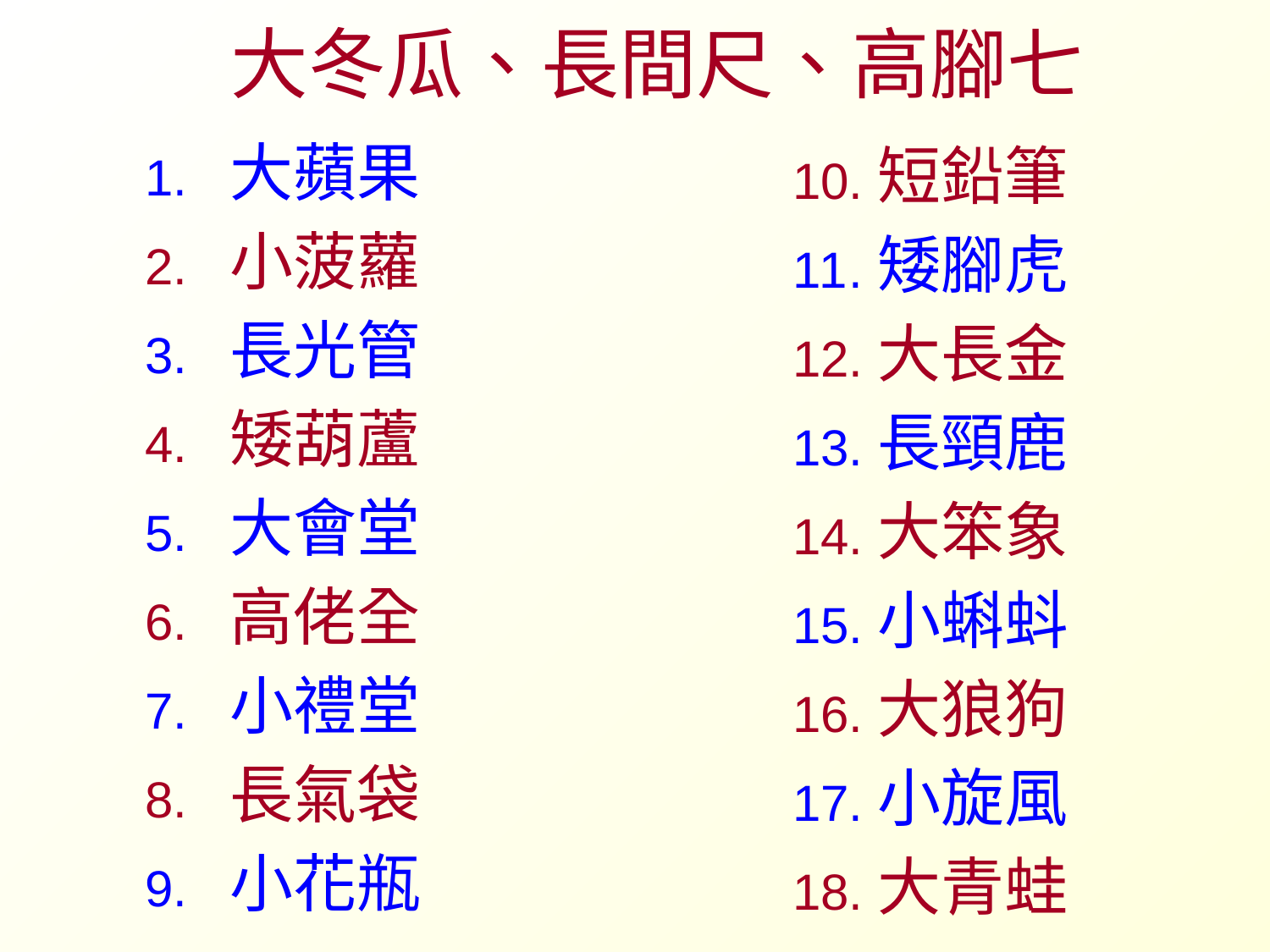

# 大冬瓜、長間尺、高腳七
大蘋果
小菠蘿
長光管
矮葫蘆
大會堂
高佬全
小禮堂
長氣袋
小花瓶
短鉛筆
矮腳虎
大長金
長頸鹿
大笨象
小蝌蚪
大狼狗
小旋風
大青蛙